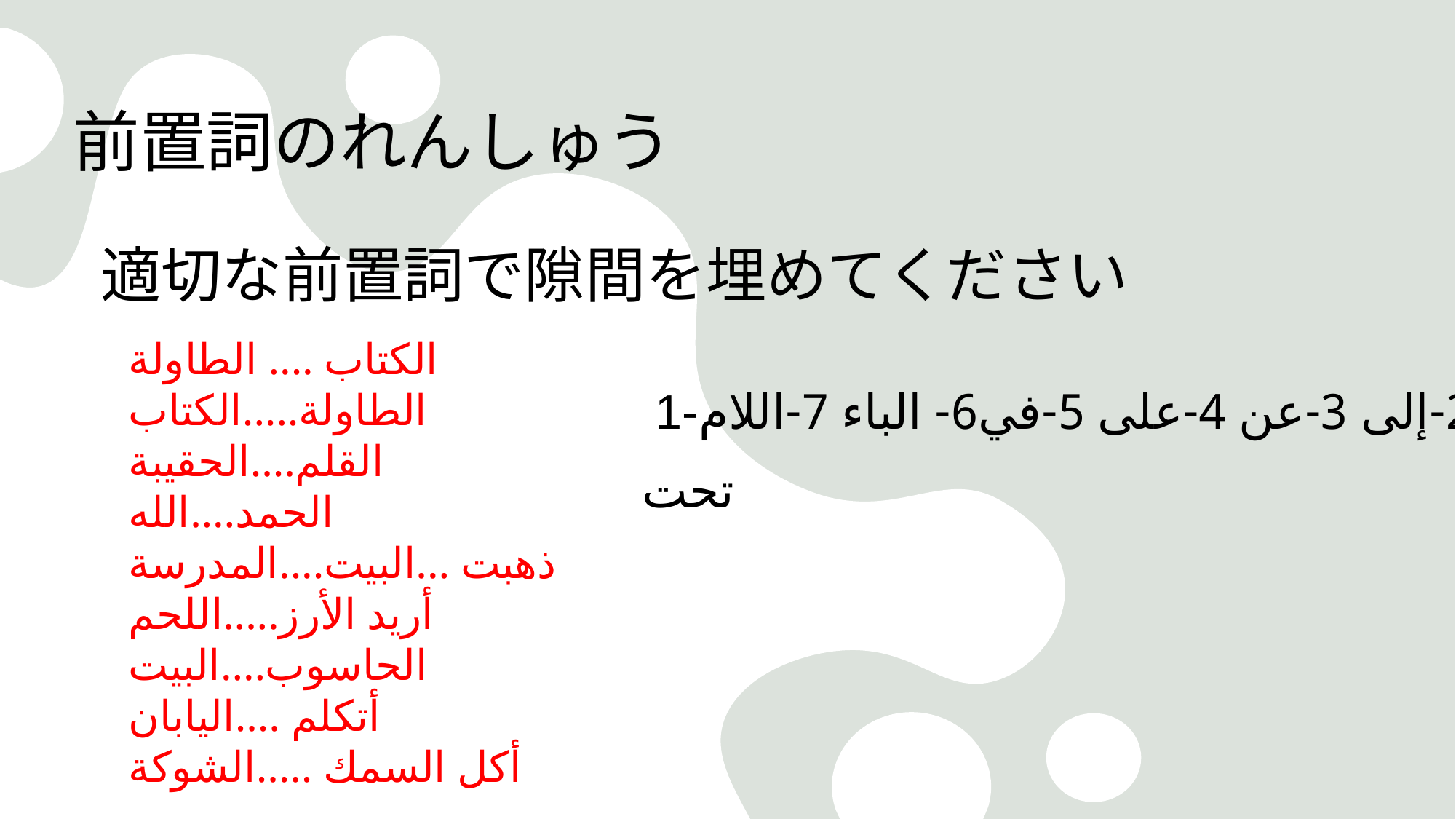

# 前置詞のれんしゅう
適切な前置詞で隙間を埋めてください
الكتاب .... الطاولة
الطاولة.....الكتاب
القلم....الحقيبة
الحمد....الله
ذهبت ...البيت....المدرسة
أريد الأرز.....اللحم
الحاسوب....البيت
أتكلم ....اليابان
أكل السمك .....الشوكة

 1-من 2-إلى 3-عن 4-على 5-في6- الباء 7-اللام
تحت